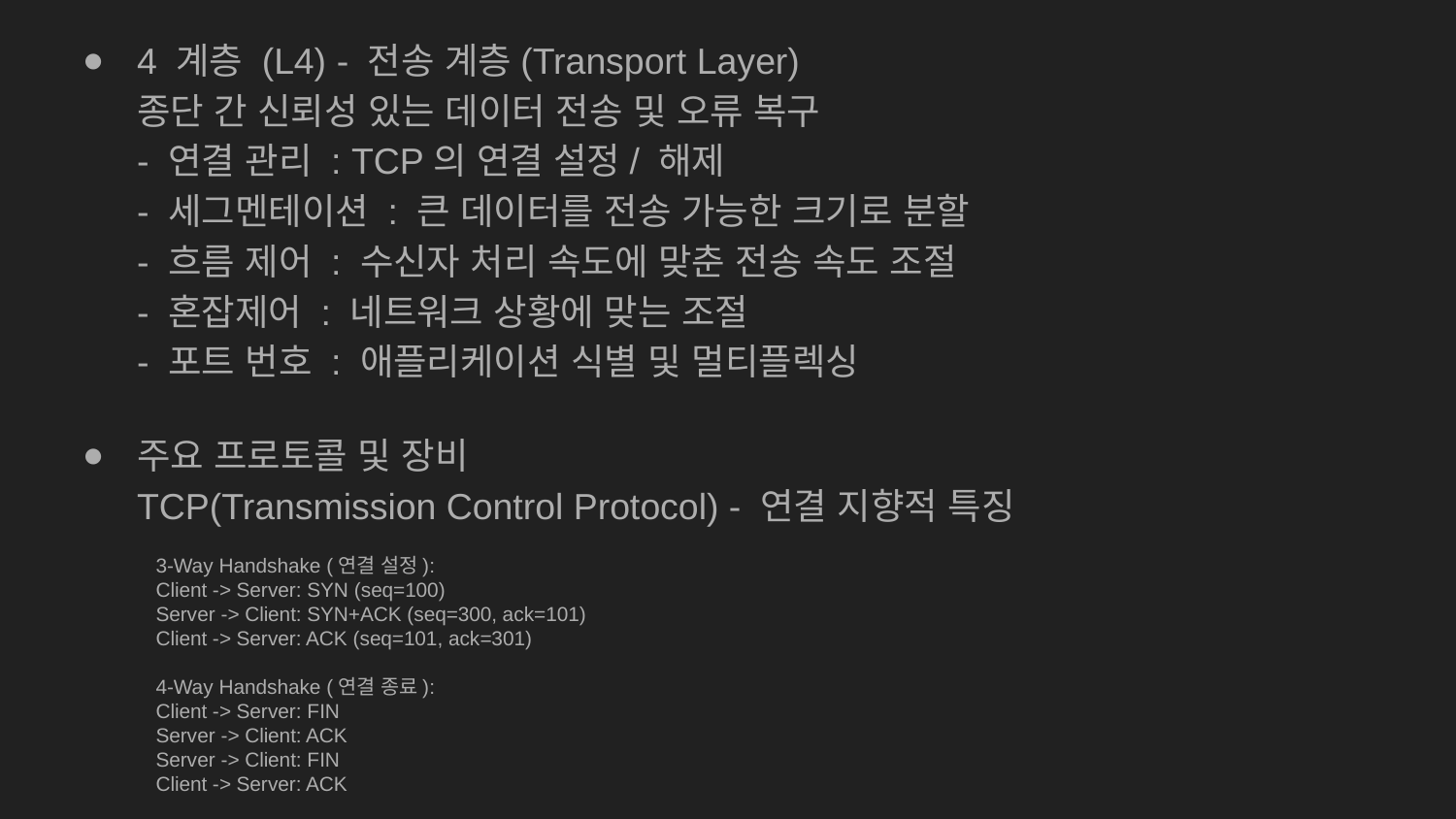

4 계층 (L4) - 전송 계층(Transport Layer)
종단 간 신뢰성 있는 데이터 전송 및 오류 복구
- 연결 관리 : TCP의 연결 설정/ 해제
- 세그멘테이션 : 큰 데이터를 전송 가능한 크기로 분할
- 흐름 제어 : 수신자 처리 속도에 맞춘 전송 속도 조절
- 혼잡제어 : 네트워크 상황에 맞는 조절
- 포트 번호 : 애플리케이션 식별 및 멀티플렉싱
주요 프로토콜 및 장비
TCP(Transmission Control Protocol) - 연결 지향적 특징
3-Way Handshake (연결 설정):
Client -> Server: SYN (seq=100)
Server -> Client: SYN+ACK (seq=300, ack=101)
Client -> Server: ACK (seq=101, ack=301)

4-Way Handshake (연결 종료):
Client -> Server: FIN
Server -> Client: ACK
Server -> Client: FIN
Client -> Server: ACK